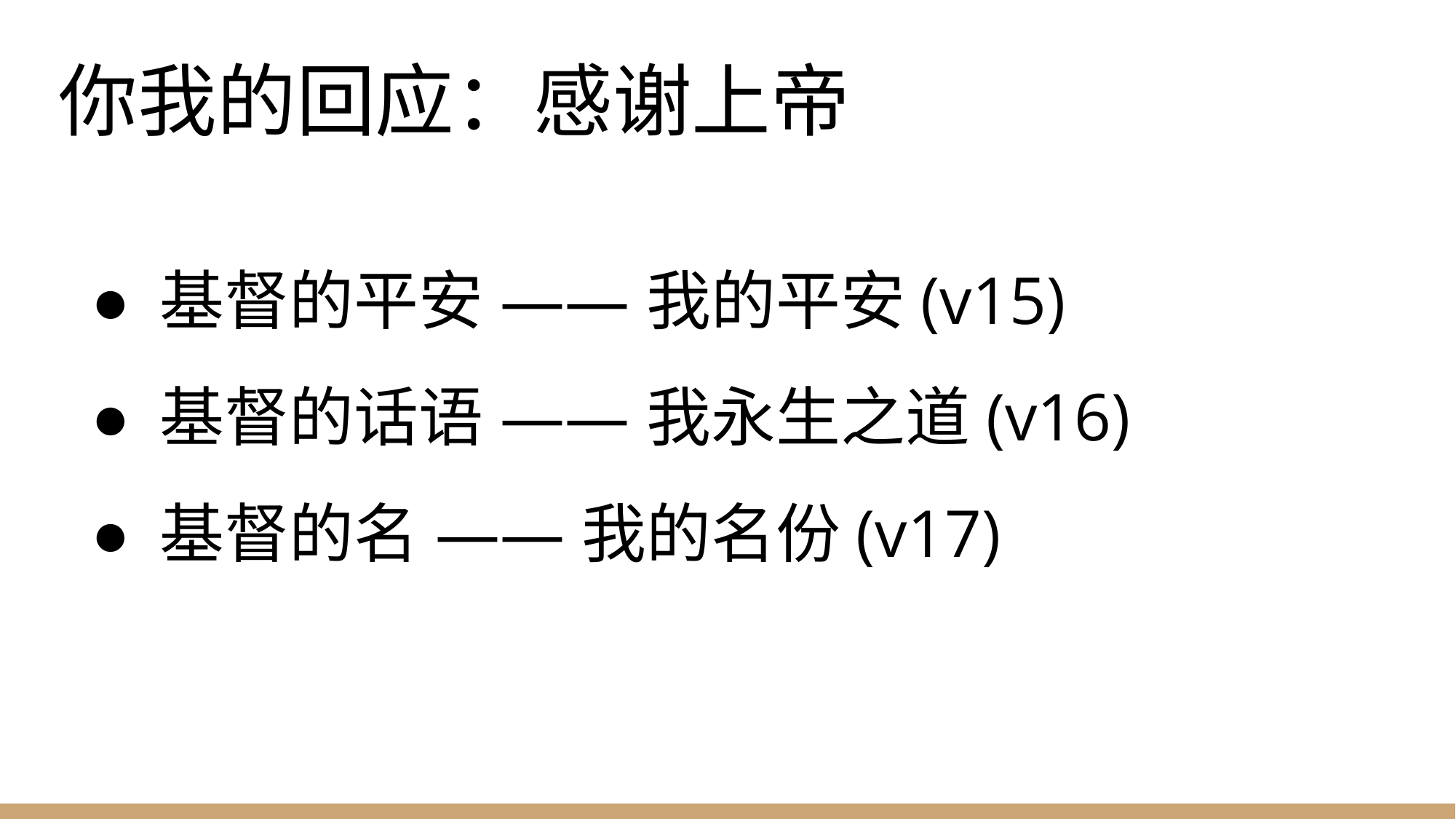

# 你我的回应：感谢上帝
基督的平安 —— 我的平安(v15)
基督的话语 —— 我永生之道(v16)
基督的名 —— 我的名份(v17)